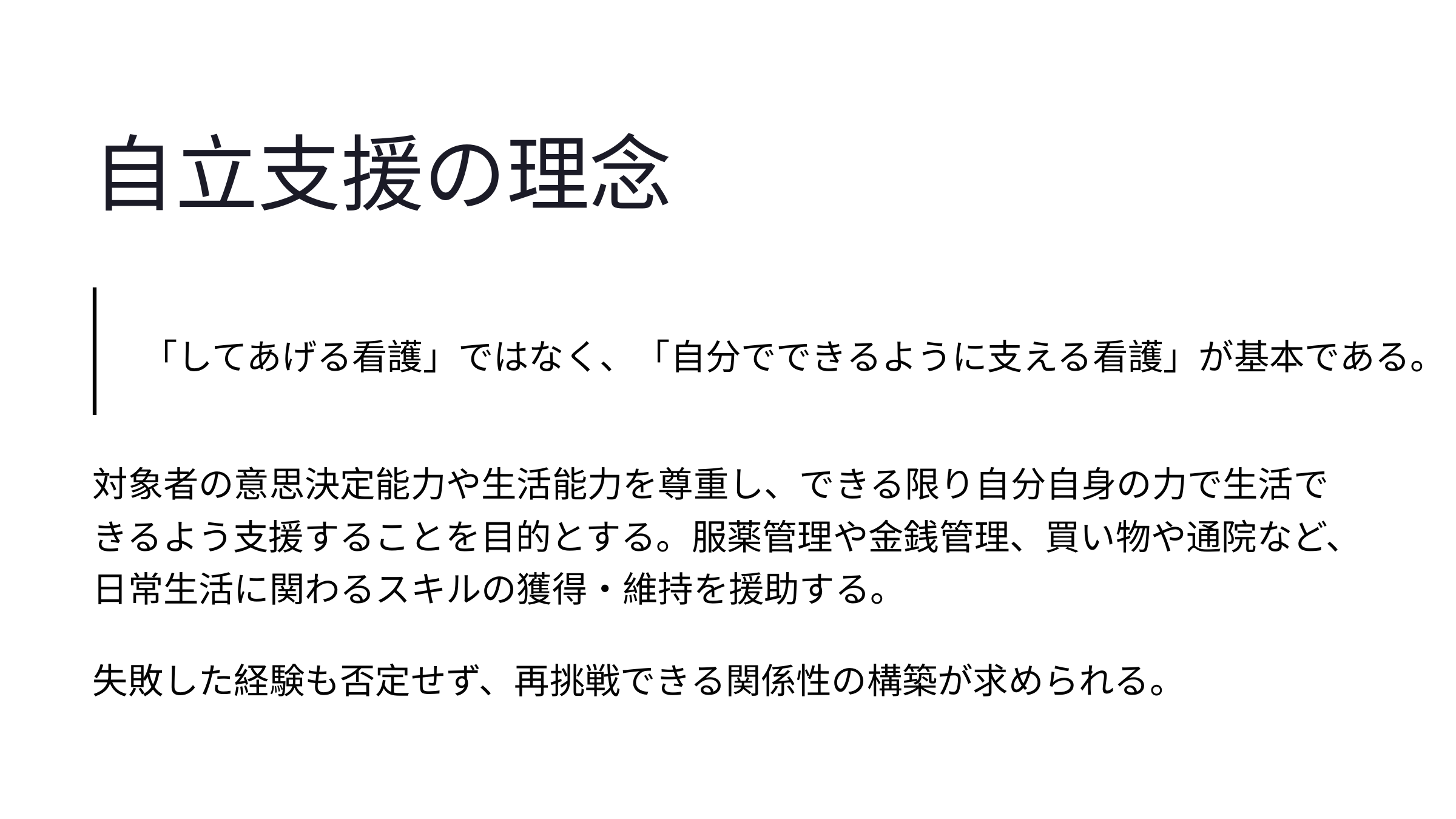

自立支援の理念

「してあげる看護」ではなく、「自分でできるように支える看護」が基本である。
対象者の意思決定能力や生活能力を尊重し、できる限り自分自身の力で生活できるよう支援することを目的とする。服薬管理や金銭管理、買い物や通院など、日常生活に関わるスキルの獲得・維持を援助する。
失敗した経験も否定せず、再挑戦できる関係性の構築が求められる。